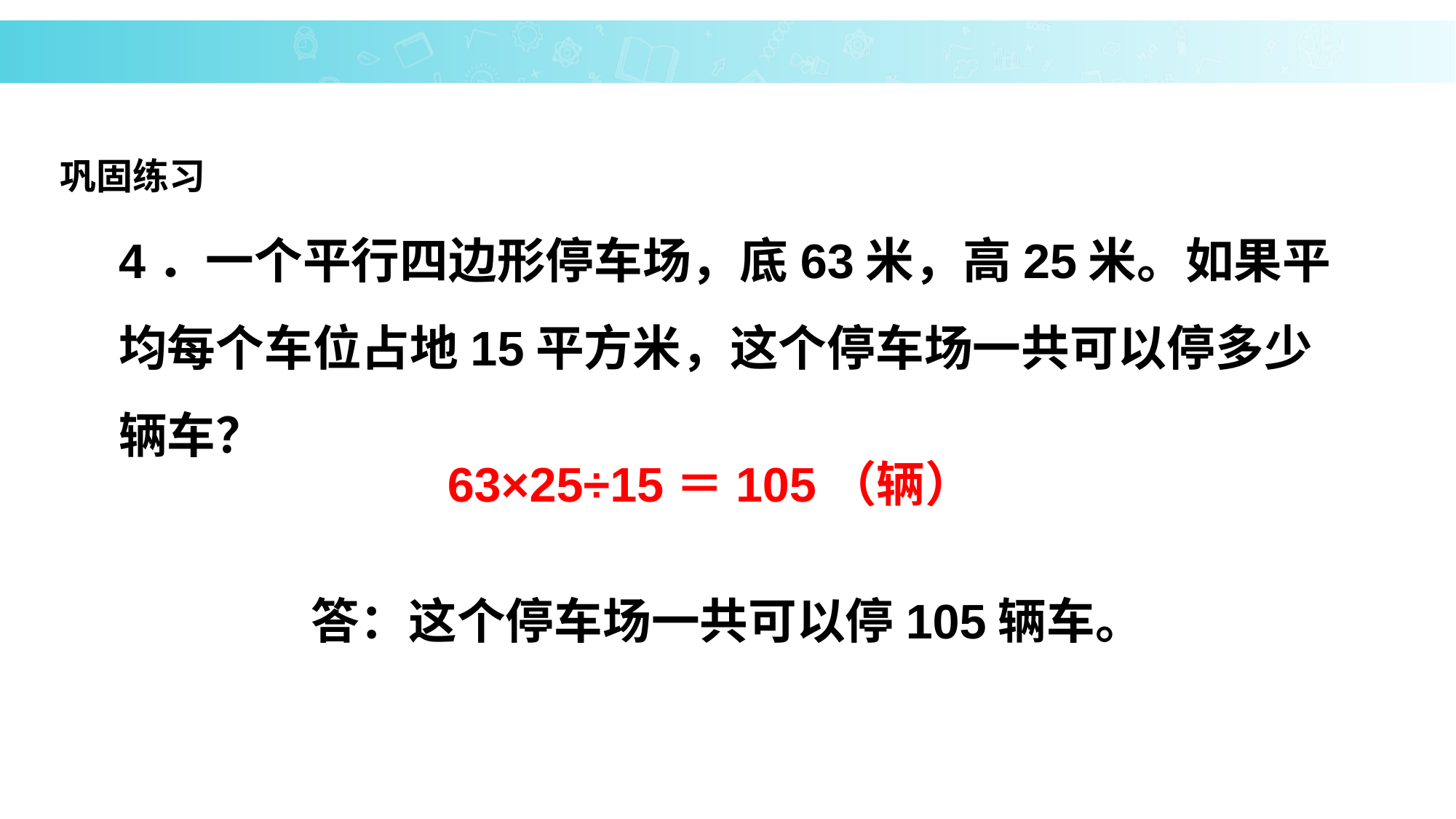

巩固练习
4．一个平行四边形停车场，底63米，高25米。如果平均每个车位占地15平方米，这个停车场一共可以停多少辆车？
63×25÷15＝105（辆）
答：这个停车场一共可以停105辆车。